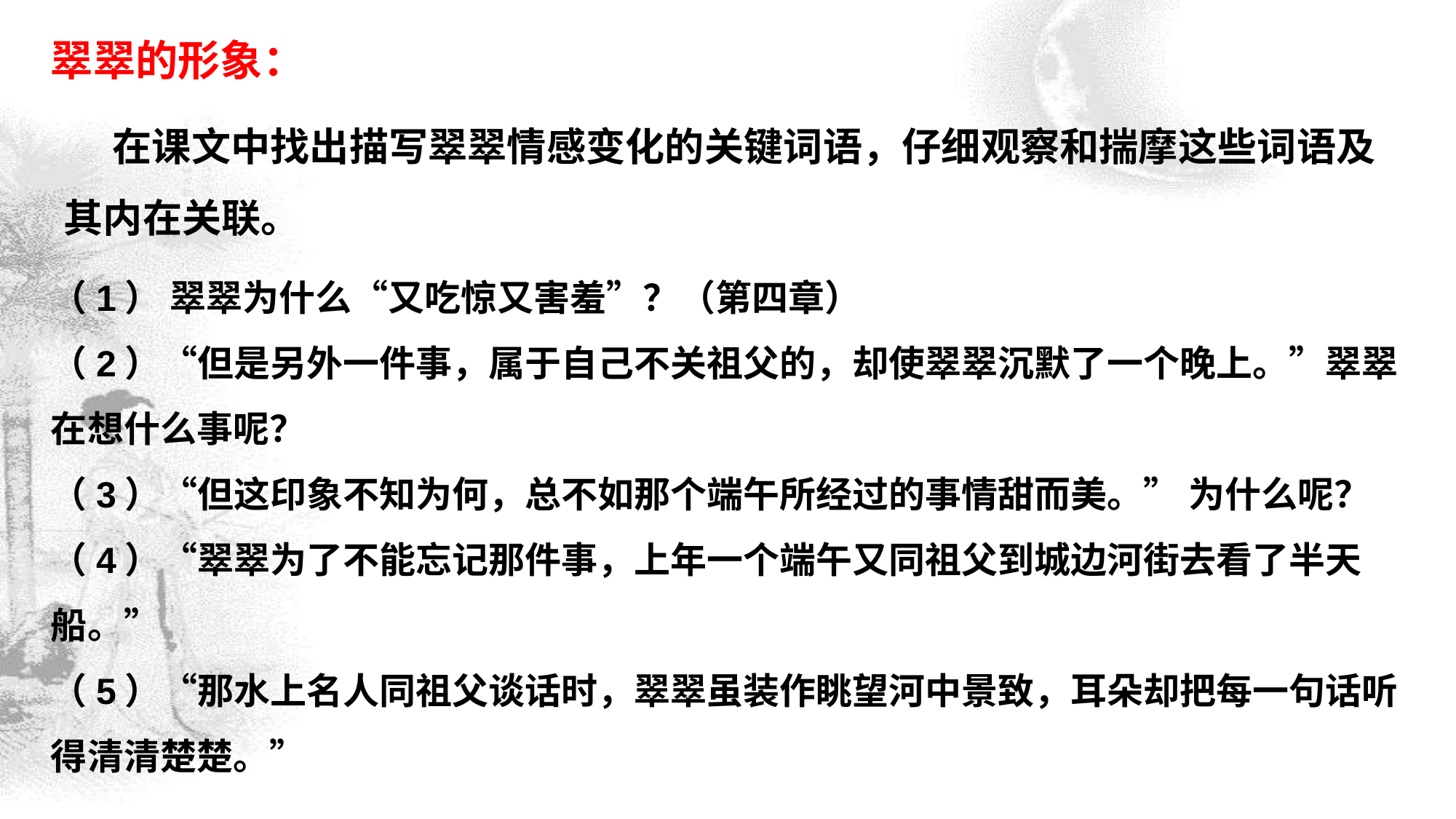

翠翠的形象：
    在课文中找出描写翠翠情感变化的关键词语，仔细观察和揣摩这些词语及其内在关联。
（1） 翠翠为什么“又吃惊又害羞”？（第四章）
（2）“但是另外一件事，属于自己不关祖父的，却使翠翠沉默了一个晚上。”翠翠在想什么事呢？
（3）“但这印象不知为何，总不如那个端午所经过的事情甜而美。” 为什么呢？
（4）“翠翠为了不能忘记那件事，上年一个端午又同祖父到城边河街去看了半天船。”
（5）“那水上名人同祖父谈话时，翠翠虽装作眺望河中景致，耳朵却把每一句话听得清清楚楚。”